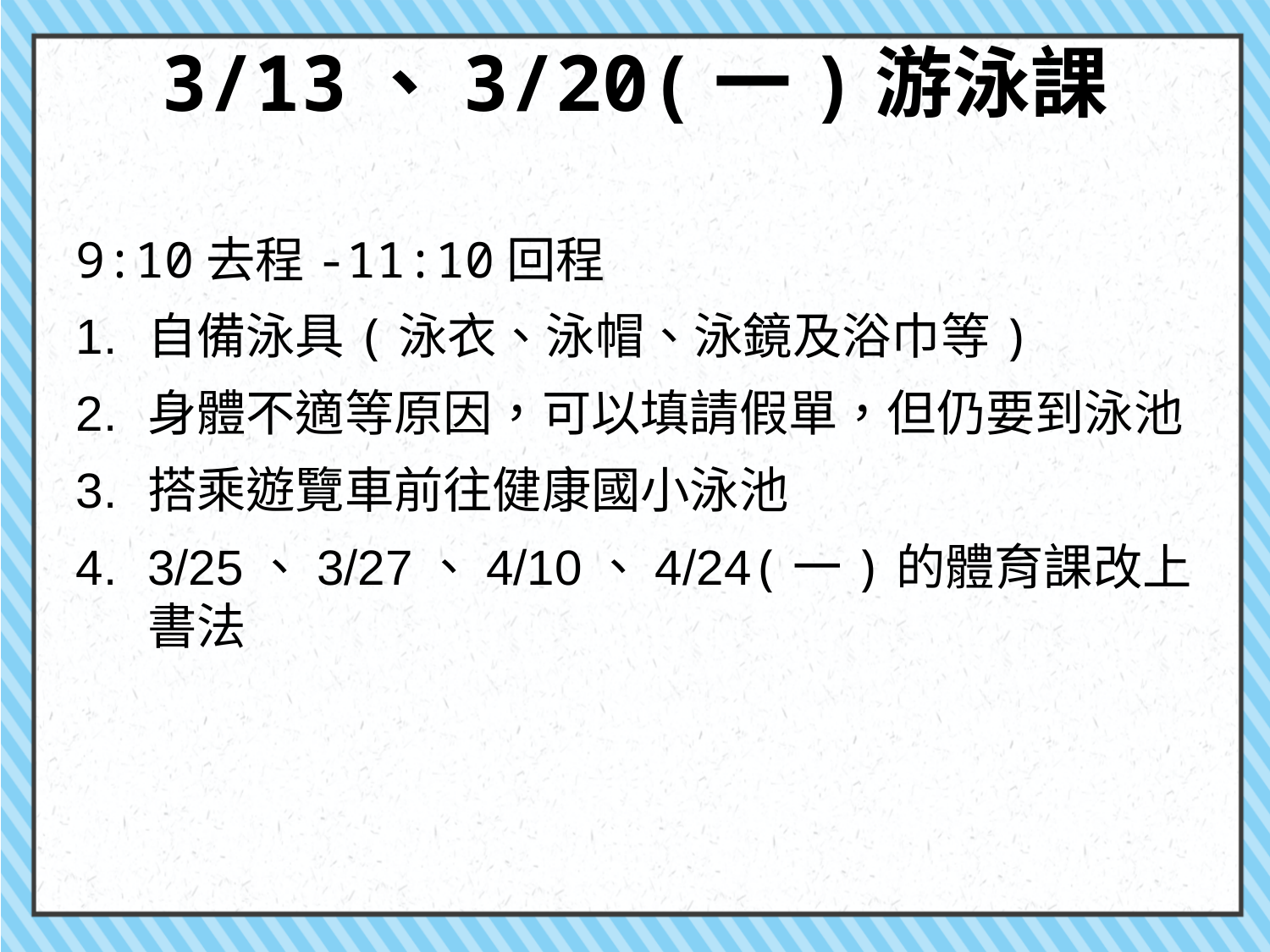

# 3/13、3/20(一)游泳課
9:10去程-11:10回程
自備泳具(泳衣、泳帽、泳鏡及浴巾等)
身體不適等原因，可以填請假單，但仍要到泳池
搭乘遊覽車前往健康國小泳池
3/25、3/27、4/10、4/24(一)的體育課改上書法